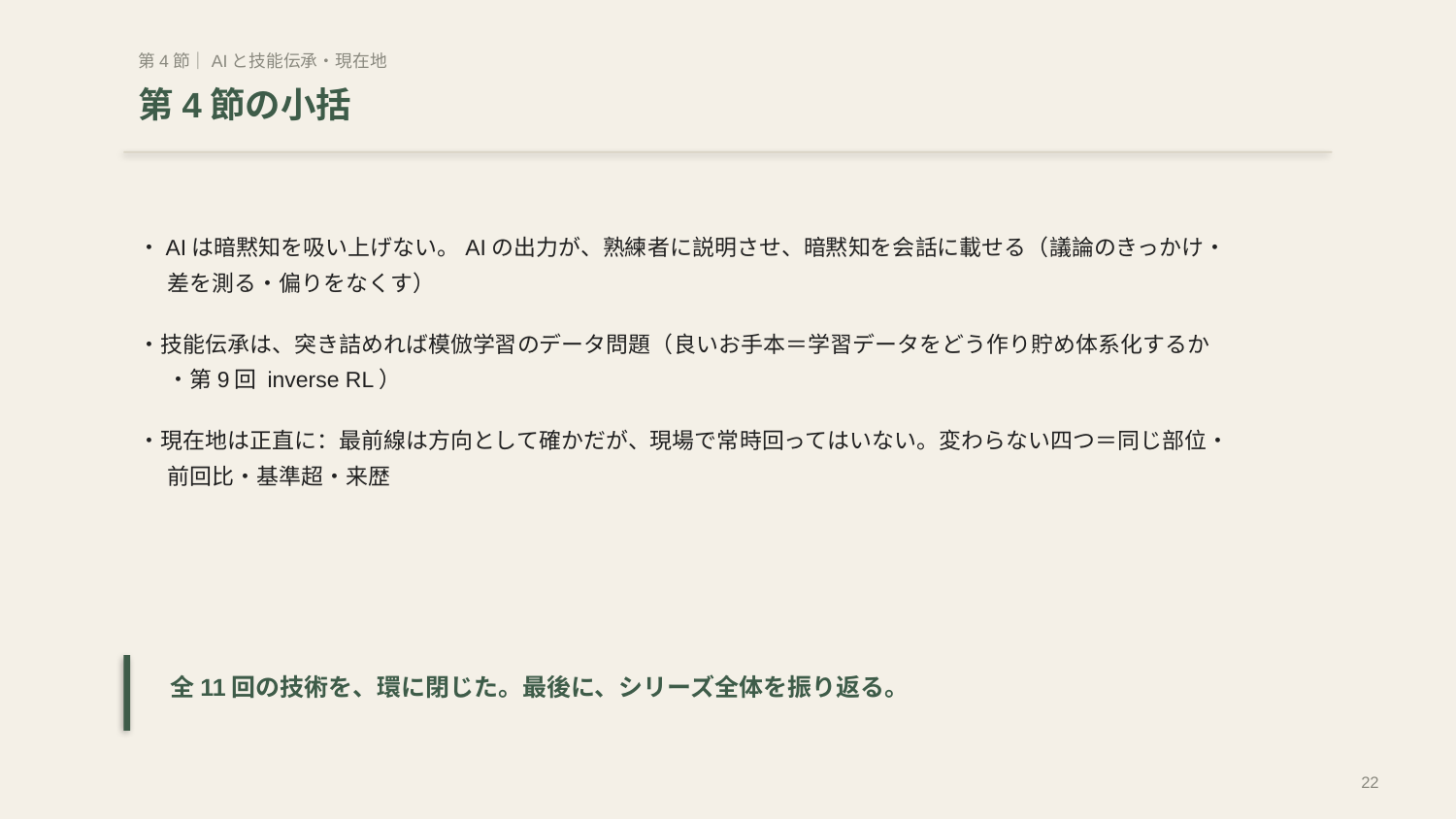

第4節｜AIと技能伝承・現在地
第4節の小括

・AIは暗黙知を吸い上げない。AIの出力が、熟練者に説明させ、暗黙知を会話に載せる（議論のきっかけ・差を測る・偏りをなくす）
・技能伝承は、突き詰めれば模倣学習のデータ問題（良いお手本＝学習データをどう作り貯め体系化するか・第9回 inverse RL）
・現在地は正直に：最前線は方向として確かだが、現場で常時回ってはいない。変わらない四つ＝同じ部位・前回比・基準超・来歴

全11回の技術を、環に閉じた。最後に、シリーズ全体を振り返る。
22